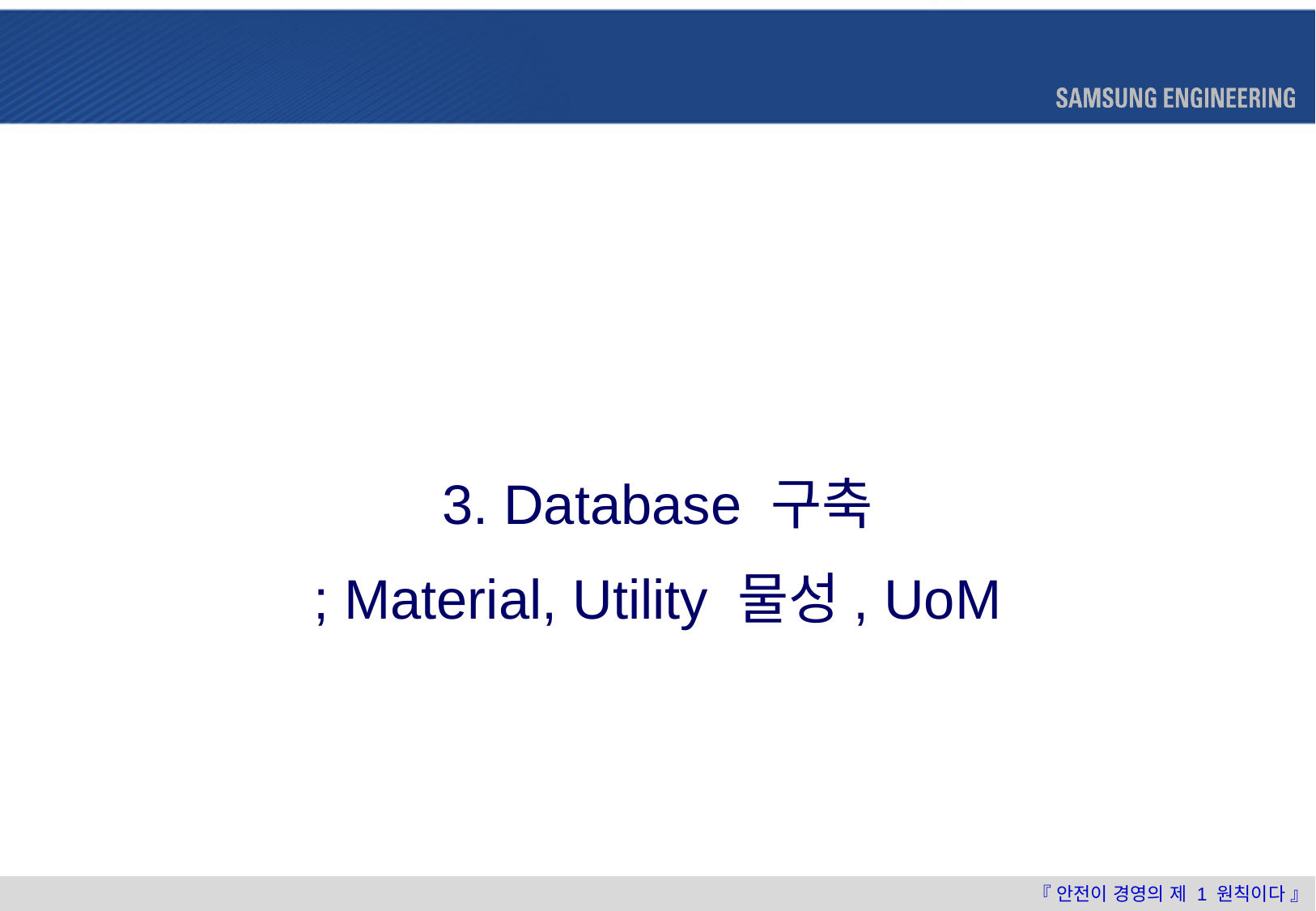

3. Database 구축
; Material, Utility 물성, UoM